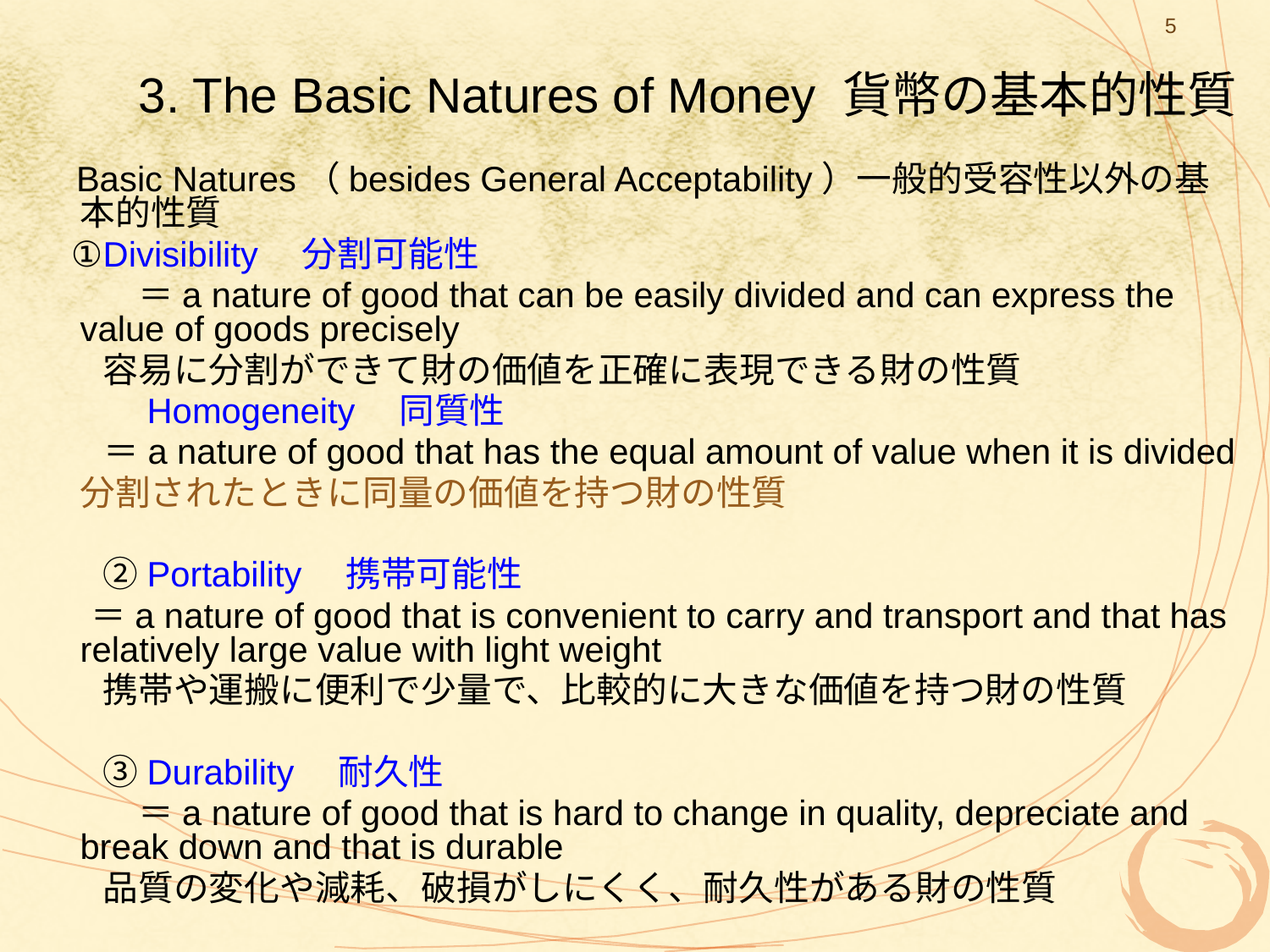

5
# 3. The Basic Natures of Money 貨幣の基本的性質
　Basic Natures（besides General Acceptability）一般的受容性以外の基本的性質
    ①Divisibility　分割可能性
　　　＝a nature of good that can be easily divided and can express the value of goods precisely
　　容易に分割ができて財の価値を正確に表現できる財の性質
　　　Homogeneity　同質性
	  ＝a nature of good that has the equal amount of value when it is divided
     分割されたときに同量の価値を持つ財の性質

　　②Portability　携帯可能性
　   ＝a nature of good that is convenient to carry and transport and that has relatively large value with light weight
　　携帯や運搬に便利で少量で、比較的に大きな価値を持つ財の性質

　　③Durability　耐久性
　　　＝a nature of good that is hard to change in quality, depreciate and break down and that is durable
　　品質の変化や減耗、破損がしにくく、耐久性がある財の性質